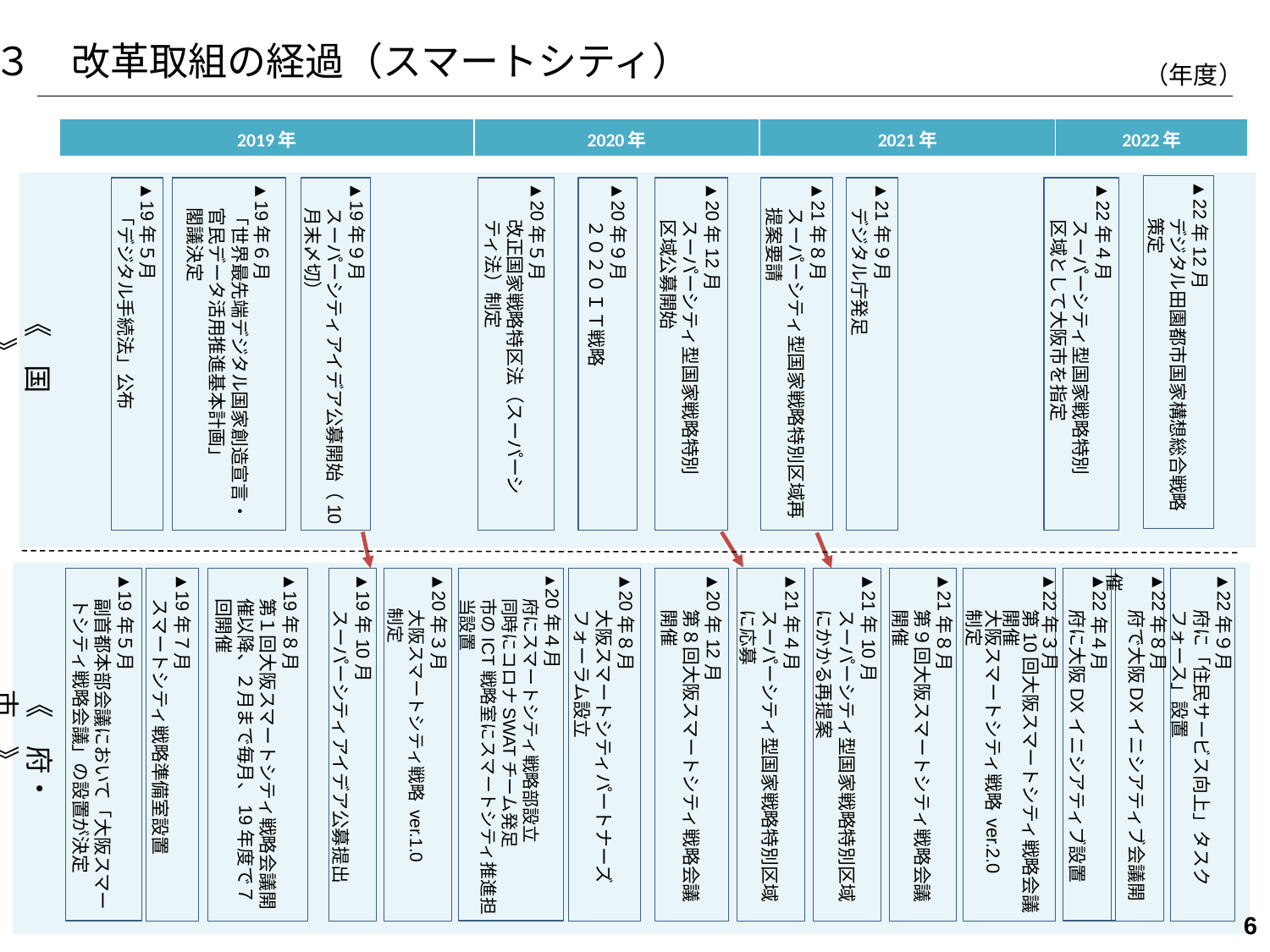

３　改革取組の経過（スマートシティ）
（年度）
| 2019年 | 2020年 | 2021年 | 2022年 |
| --- | --- | --- | --- |

▲22年12月
　　デジタル田園都市国家構想総合戦略
　　策定
▲19年６月
「世界最先端デジタル国家創造宣言・官民データ活用推進基本計画」
閣議決定
▲20年５月
　　改正国家戦略特区法（スーパーシ
　　ティ法）制定
▲20年９月
　　２０２０ＩＴ戦略
▲20年12月
　　スーパーシティ型国家戦略特別
　　区域公募開始
▲21年８月
スーパーシティ型国家戦略特別区域再提案要請
▲21年９月
デジタル庁発足
▲22年４月
　　スーパーシティ型国家戦略特別
　　区域として大阪市を指定
▲19年５月
「デジタル手続法」公布
▲19年９月
スーパーシティアイデア公募開始（10月末〆切）
《　国　》

▲19年５月
副首都本部会議において「大阪スマートシティ戦略会議」の設置が決定
▲19年７月
スマートシティ戦略準備室設置
▲19年８月
第１回大阪スマートシティ戦略会議開催以降、２月まで毎月、19年度で７回開催
▲19年10月
　　スーパーシティアイデア公募提出
▲20年３月
　　大阪スマートシティ戦略 ver.1.0
　　制定
▲20年４月
府にスマートシティ戦略部設立
同時にコロナSWATチーム発足
市のICT戦略室にスマートシティ推進担当設置
▲20年８月
　　大阪スマートシティパートナーズ
　　フォーラム設立
▲20年12月
　　第８回大阪スマートシティ戦略会議
　　開催
▲21年４月
　　スーパーシティ型国家戦略特別区域
　　に応募
▲21年10月
　　スーパーシティ型国家戦略特別区域
　　にかかる再提案
▲21年８月
　　第９回大阪スマートシティ戦略会議
　　開催
▲22年３月
　　第10回大阪スマートシティ戦略会議
　　開催
　　大阪スマートシティ戦略 ver.2.0
　　制定
▲22年４月
　　府に大阪DXイニシアティブ設置
▲22年８月
　　府で大阪DXイニシアティブ会議開催
▲22年９月
　　府に「住民サービス向上」タスク
　　フォース」設置
《　府・市　》
6